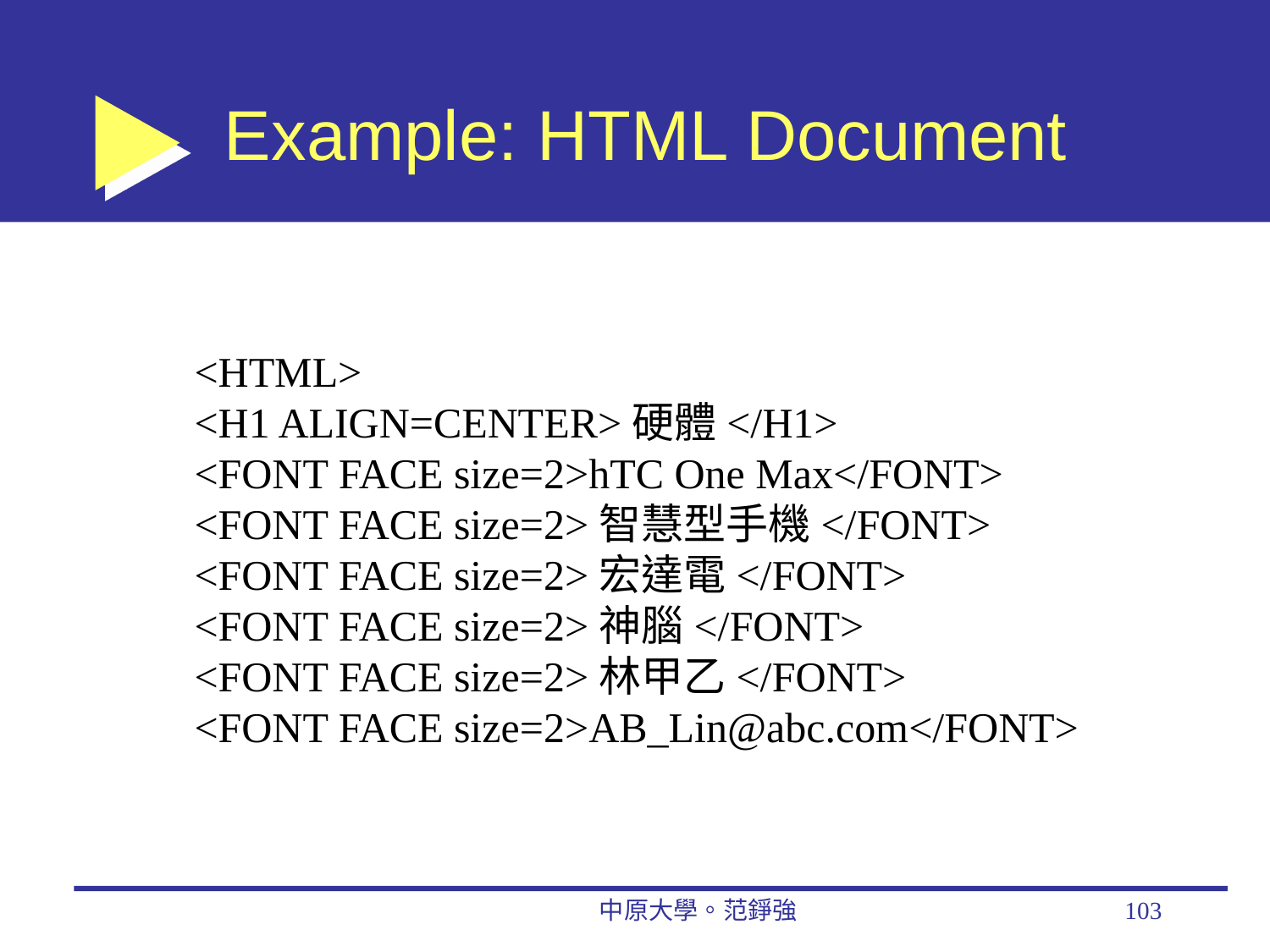

# Example: HTML Document
<HTML>
<H1 ALIGN=CENTER>硬體</H1>
<FONT FACE size=2>hTC One Max</FONT>
<FONT FACE size=2>智慧型手機</FONT>
<FONT FACE size=2>宏達電</FONT>
<FONT FACE size=2>神腦</FONT>
<FONT FACE size=2>林甲乙</FONT>
<FONT FACE size=2>AB_Lin@abc.com</FONT>

中原大學。范錚強
103